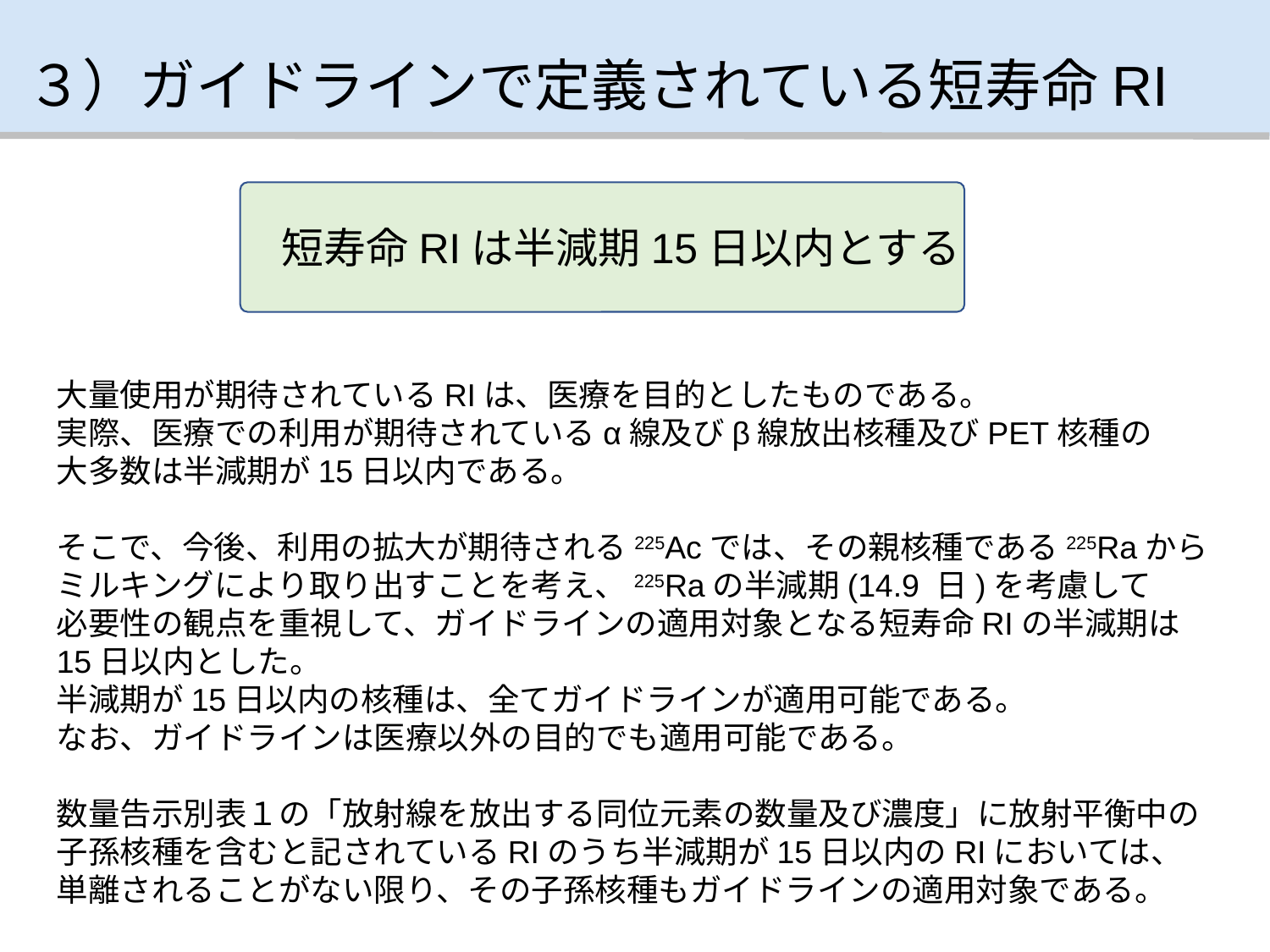

３）ガイドラインで定義されている短寿命RI

　　　　　　　　　短寿命RIは半減期15日以内とする

大量使用が期待されているRIは、医療を目的としたものである。
実際、医療での利用が期待されているα線及びβ線放出核種及びPET核種の
大多数は半減期が15日以内である。

そこで、今後、利用の拡大が期待される225Acでは、その親核種である225Raから
ミルキングにより取り出すことを考え、225Raの半減期(14.9 日)を考慮して
必要性の観点を重視して、ガイドラインの適用対象となる短寿命RIの半減期は
15日以内とした。
半減期が15日以内の核種は、全てガイドラインが適用可能である。
なお、ガイドラインは医療以外の目的でも適用可能である。

数量告示別表１の「放射線を放出する同位元素の数量及び濃度」に放射平衡中の
子孫核種を含むと記されているRIのうち半減期が15日以内のRIにおいては、
単離されることがない限り、その子孫核種もガイドラインの適用対象である。